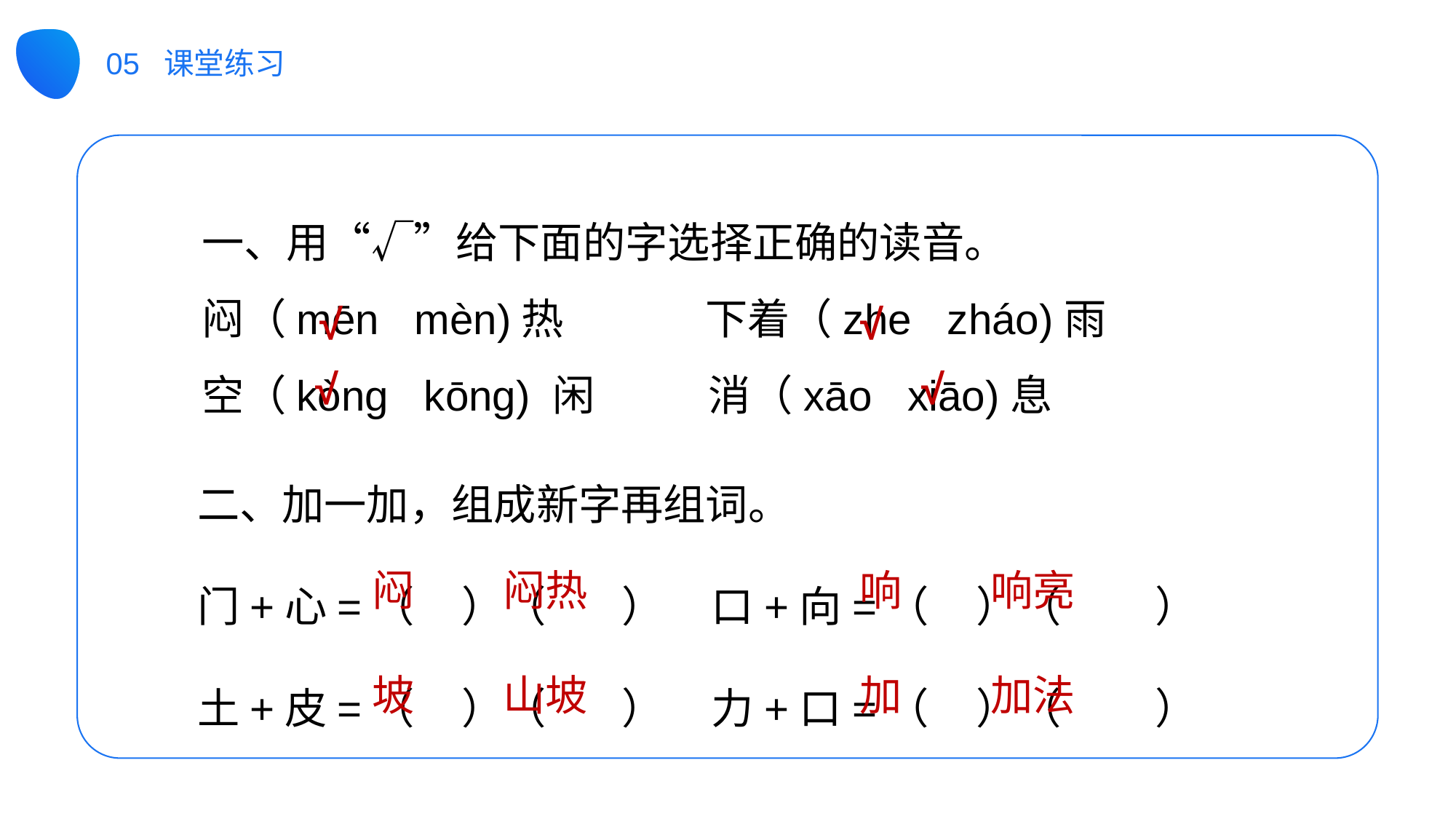

05  课堂练习

一、用“√”给下面的字选择正确的读音。
闷（mēn   mèn)热               下着（zhe   zháo)雨
空（kòng   kōng) 闲            消（xāo   xiāo)息
√
√
√
√
二、加一加，组成新字再组词。
门+心=（     ）（        ）     口+向=（     ）（          ）
土+皮=（     ）（        ）     力+口=（     ）（          ）
闷
闷热
响
响亮
坡
山坡
加
加法